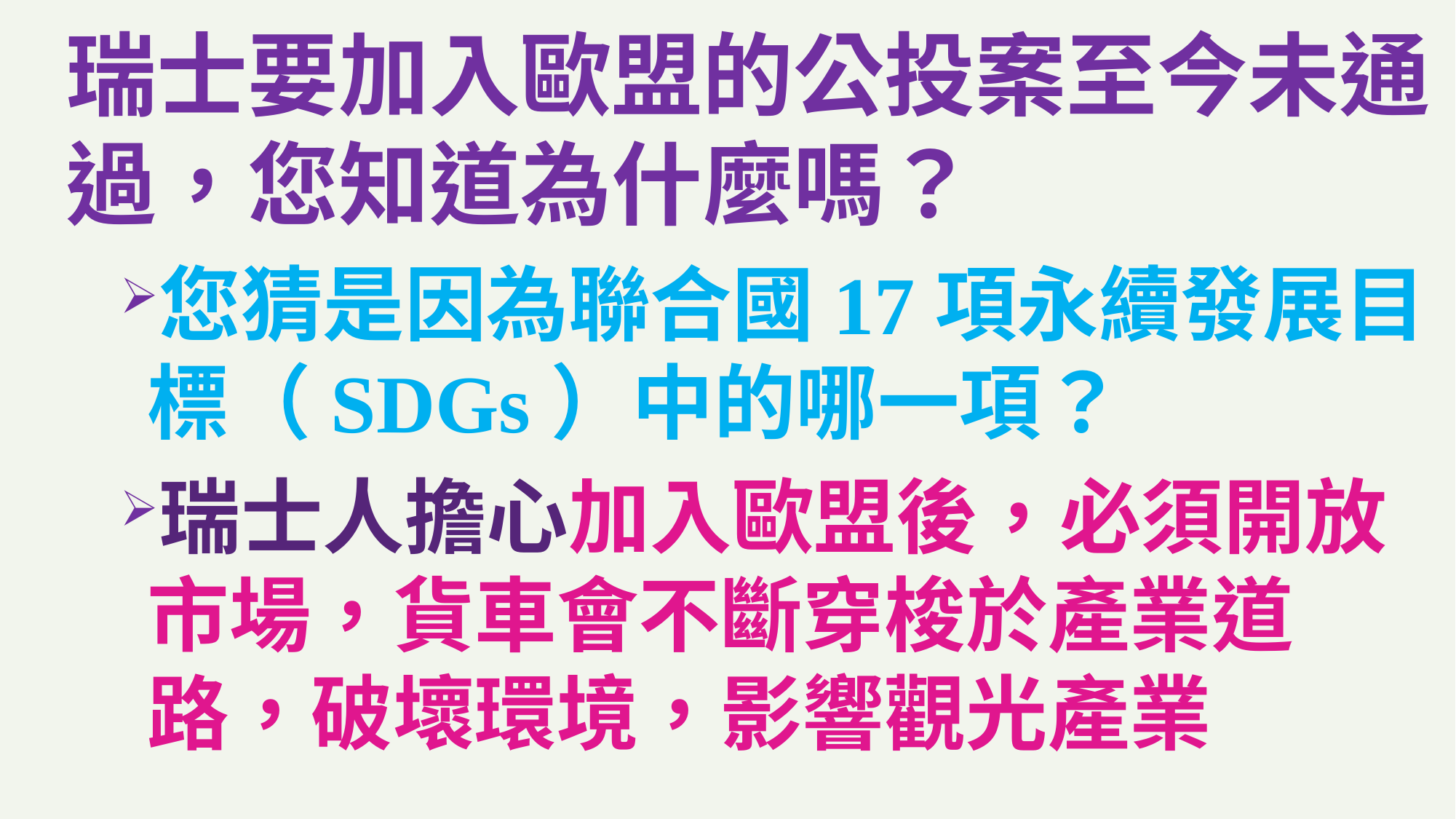

瑞士要加入歐盟的公投案至今未通過，您知道為什麼嗎？
您猜是因為聯合國17項永續發展目標（SDGs）中的哪一項？
瑞士人擔心加入歐盟後，必須開放市場，貨車會不斷穿梭於產業道路，破壞環境，影響觀光產業